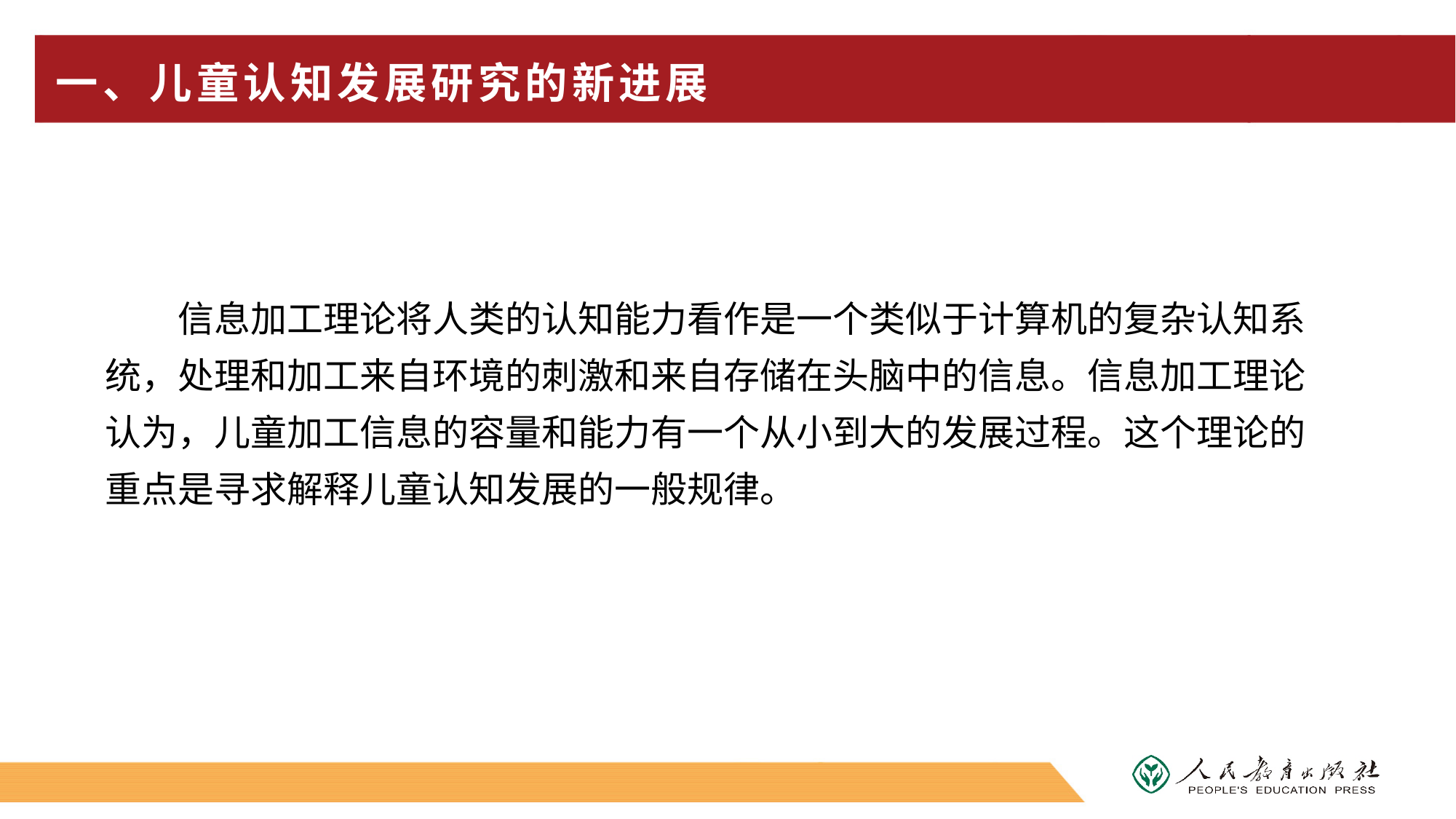

# 一、儿童认知发展研究的新进展

信息加工理论将人类的认知能力看作是一个类似于计算机的复杂认知系统，处理和加工来自环境的刺激和来自存储在头脑中的信息。信息加工理论认为，儿童加工信息的容量和能力有一个从小到大的发展过程。这个理论的重点是寻求解释儿童认知发展的一般规律。